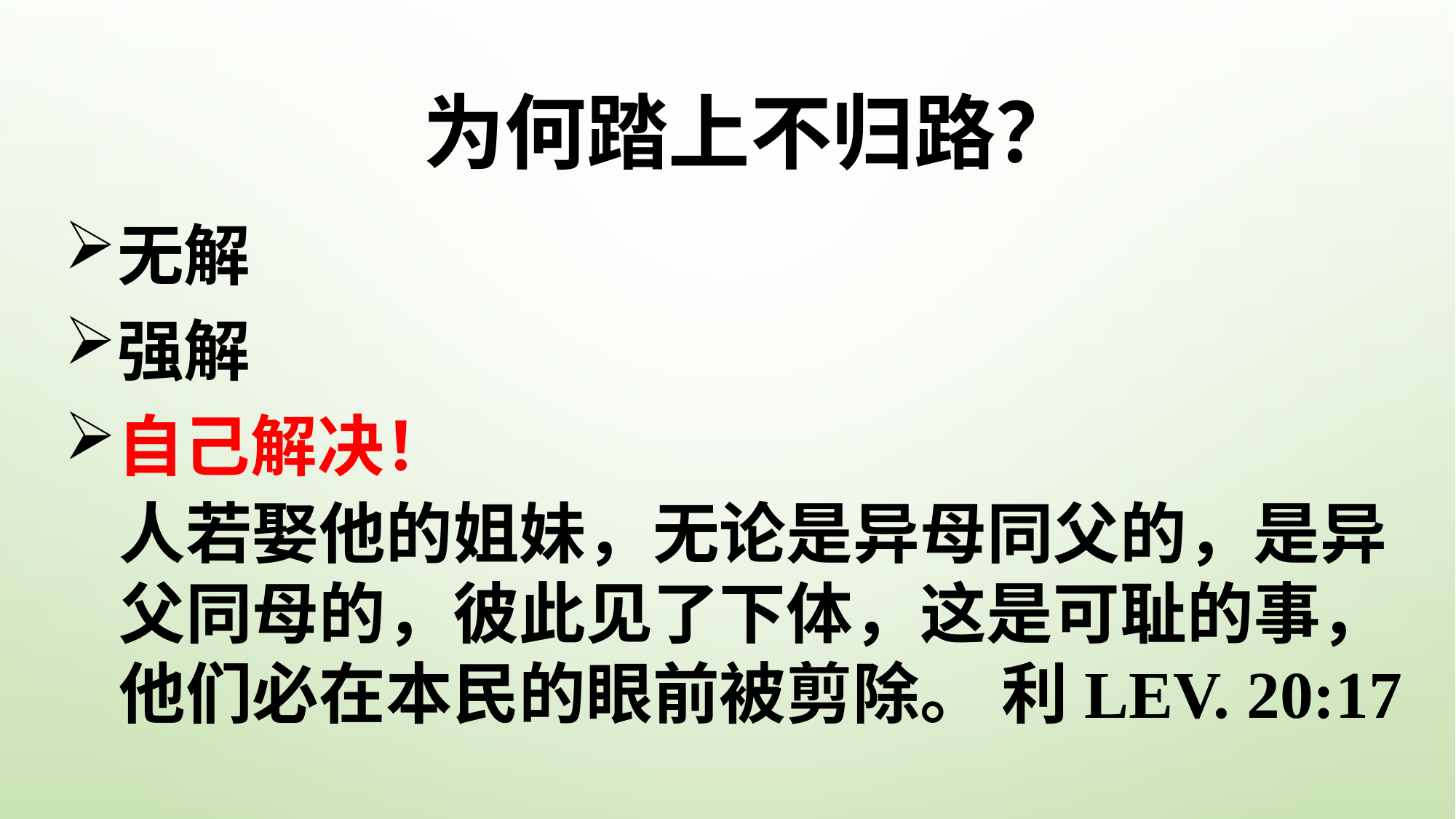

# 为何踏上不归路？
无解
强解
自己解决！
人若娶他的姐妹，无论是异母同父的，是异父同母的，彼此见了下体，这是可耻的事，他们必在本民的眼前被剪除。 利Lev. 20:17